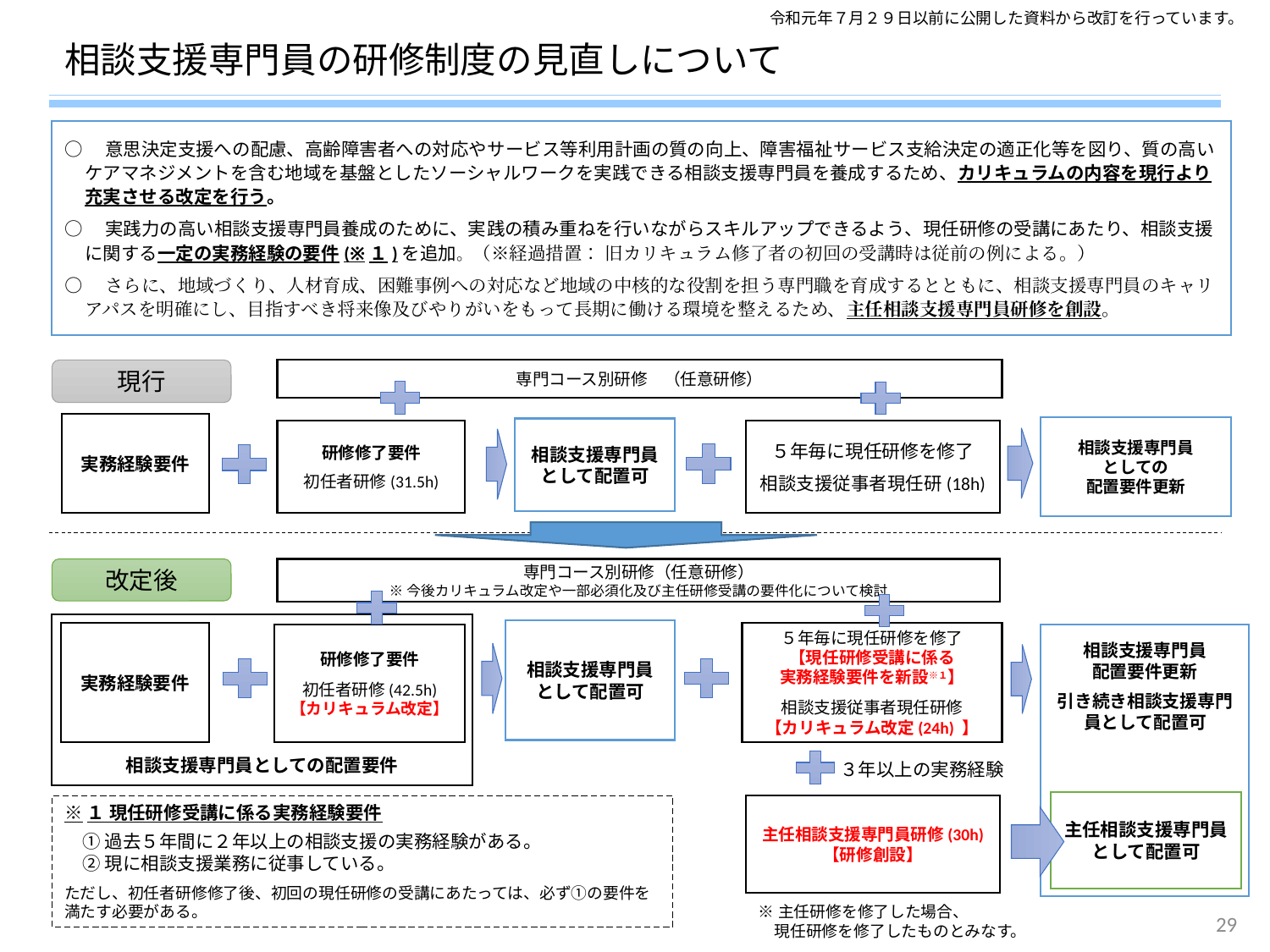

令和元年７月２９日以前に公開した資料から改訂を行っています。
# 相談支援専門員の研修制度の見直しについて
○　意思決定支援への配慮、高齢障害者への対応やサービス等利用計画の質の向上、障害福祉サービス支給決定の適正化等を図り、質の高いケアマネジメントを含む地域を基盤としたソーシャルワークを実践できる相談支援専門員を養成するため、カリキュラムの内容を現行より充実させる改定を行う。

○　実践力の高い相談支援専門員養成のために、実践の積み重ねを行いながらスキルアップできるよう、現任研修の受講にあたり、相談支援に関する一定の実務経験の要件(※１)を追加。（※経過措置： 旧カリキュラム修了者の初回の受講時は従前の例による。）

○　さらに、地域づくり、人材育成、困難事例への対応など地域の中核的な役割を担う専門職を育成するとともに、相談支援専門員のキャリアパスを明確にし、目指すべき将来像及びやりがいをもって長期に働ける環境を整えるため、主任相談支援専門員研修を創設。
現行
専門コース別研修　（任意研修）

実務経験要件
相談支援専門員
としての
配置要件更新
相談支援専門員
として配置可
研修修了要件

初任者研修(31.5h)
５年毎に現任研修を修了

相談支援従事者現任研(18h)

改定後
専門コース別研修（任意研修）
※今後カリキュラム改定や一部必須化及び主任研修受講の要件化について検討

相談支援専門員としての配置要件
相談支援専門員
として配置可
５年毎に現任研修を修了
【現任研修受講に係る
実務経験要件を新設※１】

相談支援従事者現任研修
【カリキュラム改定(24h) 】
実務経験要件
研修修了要件

初任者研修(42.5h)
【カリキュラム改定】
相談支援専門員
配置要件更新

引き続き相談支援専門員として配置可

３年以上の実務経験
主任相談支援専門員
として配置可
※１ 現任研修受講に係る実務経験要件

　① 過去５年間に２年以上の相談支援の実務経験がある。
　② 現に相談支援業務に従事している。

ただし、初任者研修修了後、初回の現任研修の受講にあたっては、必ず①の要件を満たす必要がある。
主任相談支援専門員研修(30h)
【研修創設】

※主任研修を修了した場合、
　現任研修を修了したものとみなす。
29